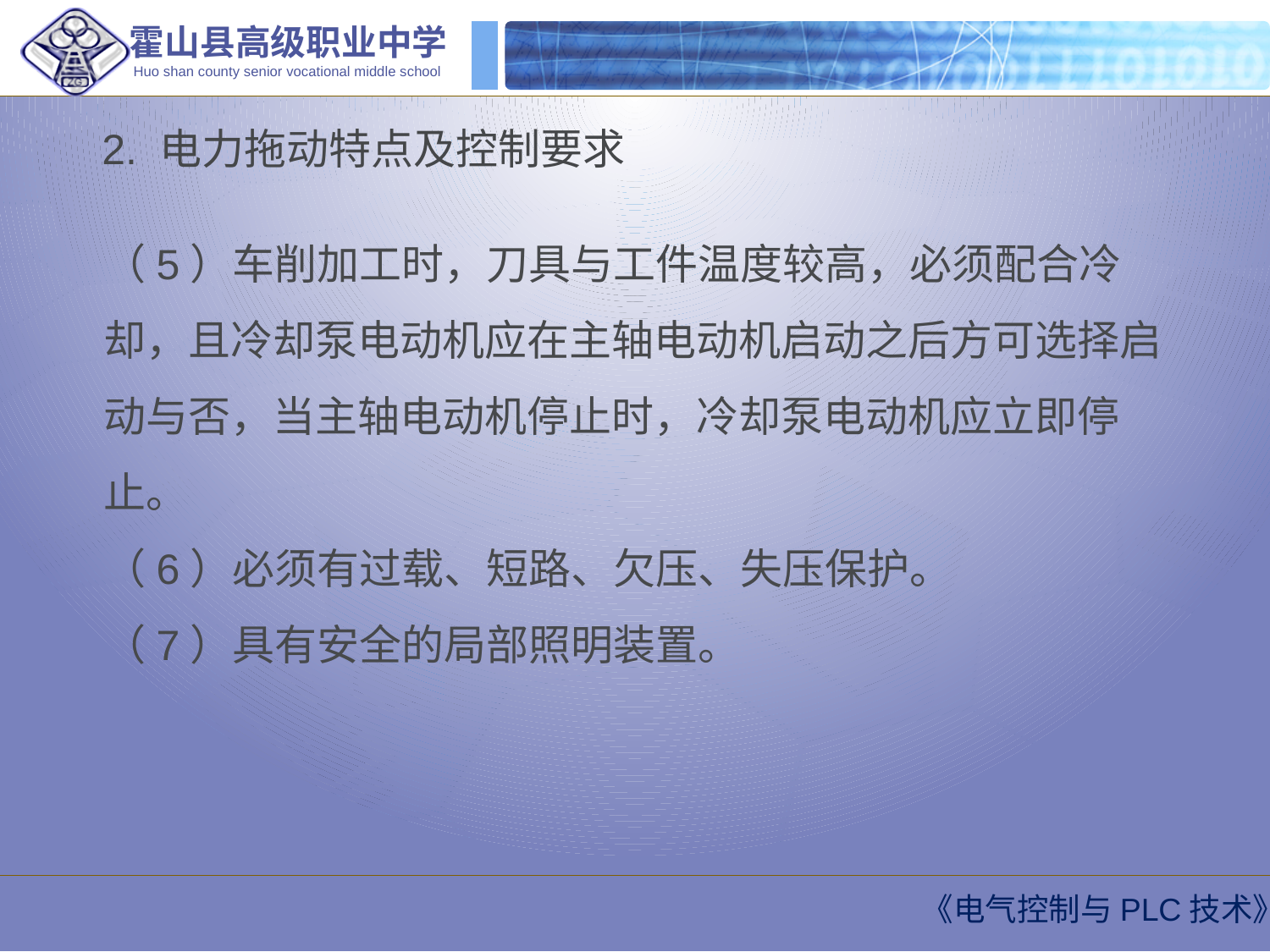

2. 电力拖动特点及控制要求
（5）车削加工时，刀具与工件温度较高，必须配合冷却，且冷却泵电动机应在主轴电动机启动之后方可选择启动与否，当主轴电动机停止时，冷却泵电动机应立即停止。
（6）必须有过载、短路、欠压、失压保护。
（7）具有安全的局部照明装置。